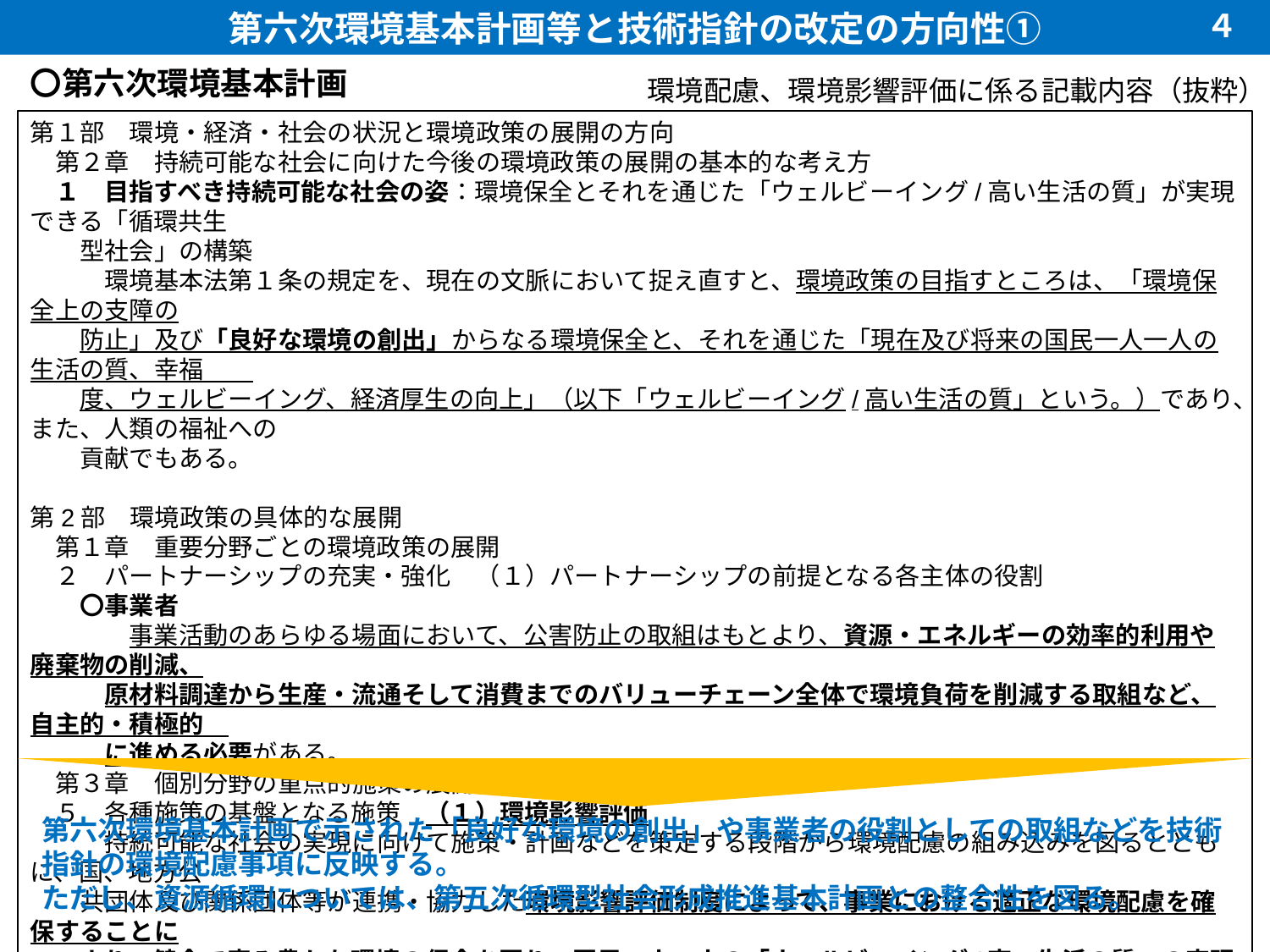

第六次環境基本計画等と技術指針の改定の方向性①
４
〇第六次環境基本計画
環境配慮、環境影響評価に係る記載内容（抜粋）
第１部　環境・経済・社会の状況と環境政策の展開の方向
　第２章　持続可能な社会に向けた今後の環境政策の展開の基本的な考え方
　１　目指すべき持続可能な社会の姿：環境保全とそれを通じた「ウェルビーイング/高い生活の質」が実現できる「循環共生
　　型社会」の構築
　　　環境基本法第１条の規定を、現在の文脈において捉え直すと、環境政策の目指すところは、「環境保全上の支障の
　　防止」及び「良好な環境の創出」からなる環境保全と、それを通じた「現在及び将来の国民一人一人の生活の質、幸福
　　度、ウェルビーイング、経済厚生の向上」（以下「ウェルビーイング/高い生活の質」という。）であり、また、人類の福祉への
　　貢献でもある。

第2部　環境政策の具体的な展開
　第１章　重要分野ごとの環境政策の展開
　２　パートナーシップの充実・強化　（１）パートナーシップの前提となる各主体の役割
　　〇事業者
　　　　事業活動のあらゆる場面において、公害防止の取組はもとより、資源・エネルギーの効率的利用や廃棄物の削減、
　　　原材料調達から生産・流通そして消費までのバリューチェーン全体で環境負荷を削減する取組など、自主的・積極的
　　　に進める必要がある。
　第３章　個別分野の重点的施策の展開
　５　各種施策の基盤となる施策　（１）環境影響評価
　　　持続可能な社会の実現に向けて施策・計画などを策定する段階から環境配慮の組み込みを図るとともに、国、地方公
　　共団体及び関係団体等が連携・協力した環境影響評価制度によって、事業における適正な環境配慮を確保することに
　　より、健全で恵み豊かな環境の保全を図り、国民一人一人の「ウェルビーイング/高い生活の質」の実現に貢献する。

第六次環境基本計画で示された「良好な環境の創出」や事業者の役割としての取組などを技術指針の環境配慮事項に反映する。
ただし、資源循環については、第五次循環型社会形成推進基本計画との整合性を図る。